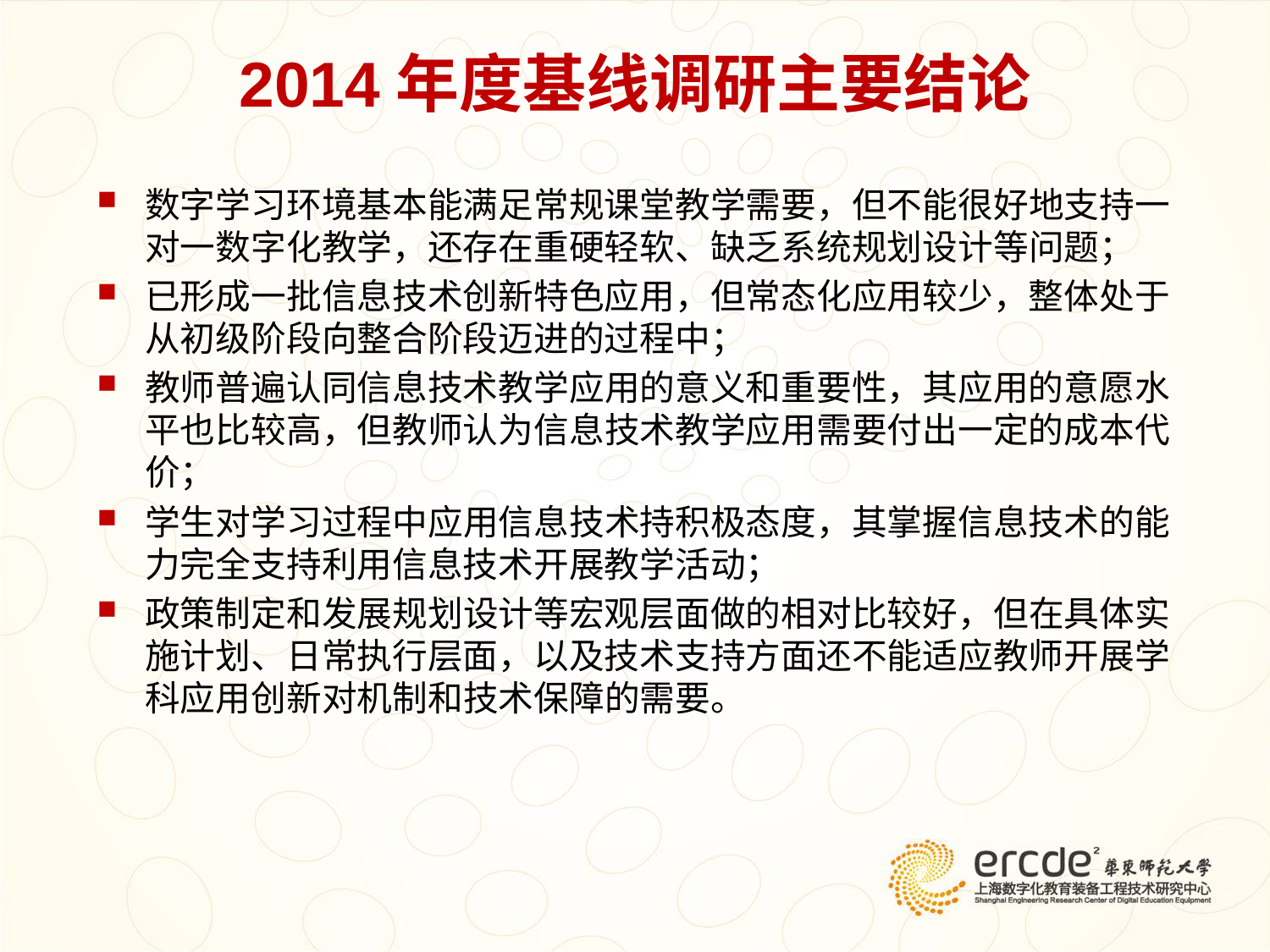

# 2014年度基线调研主要结论
数字学习环境基本能满足常规课堂教学需要，但不能很好地支持一对一数字化教学，还存在重硬轻软、缺乏系统规划设计等问题；
已形成一批信息技术创新特色应用，但常态化应用较少，整体处于从初级阶段向整合阶段迈进的过程中；
教师普遍认同信息技术教学应用的意义和重要性，其应用的意愿水平也比较高，但教师认为信息技术教学应用需要付出一定的成本代价；
学生对学习过程中应用信息技术持积极态度，其掌握信息技术的能力完全支持利用信息技术开展教学活动；
政策制定和发展规划设计等宏观层面做的相对比较好，但在具体实施计划、日常执行层面，以及技术支持方面还不能适应教师开展学科应用创新对机制和技术保障的需要。